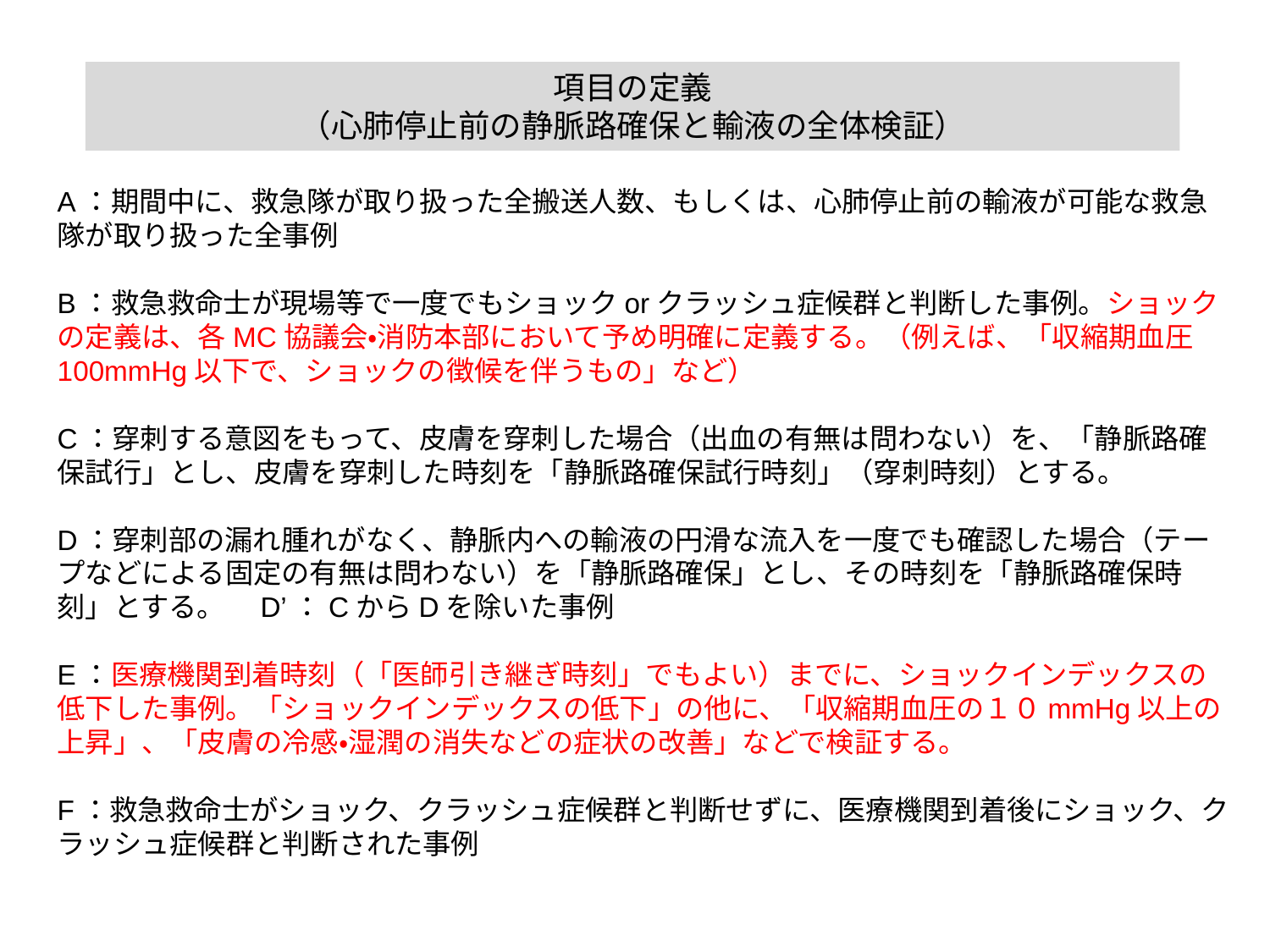

項目の定義
（心肺停止前の静脈路確保と輸液の全体検証）
A：期間中に、救急隊が取り扱った全搬送人数、もしくは、心肺停止前の輸液が可能な救急隊が取り扱った全事例

B：救急救命士が現場等で一度でもショックorクラッシュ症候群と判断した事例。ショックの定義は、各MC協議会・消防本部において予め明確に定義する。（例えば、「収縮期血圧100mmHg以下で、ショックの徴候を伴うもの」など）

C：穿刺する意図をもって、皮膚を穿刺した場合（出血の有無は問わない）を、「静脈路確保試行」とし、皮膚を穿刺した時刻を「静脈路確保試行時刻」（穿刺時刻）とする。

D：穿刺部の漏れ腫れがなく、静脈内への輸液の円滑な流入を一度でも確認した場合（テープなどによる固定の有無は問わない）を「静脈路確保」とし、その時刻を「静脈路確保時刻」とする。　D’：CからDを除いた事例

E：医療機関到着時刻（「医師引き継ぎ時刻」でもよい）までに、ショックインデックスの低下した事例。「ショックインデックスの低下」の他に、「収縮期血圧の１０mmHg以上の上昇」、「皮膚の冷感・湿潤の消失などの症状の改善」などで検証する。

F：救急救命士がショック、クラッシュ症候群と判断せずに、医療機関到着後にショック、クラッシュ症候群と判断された事例